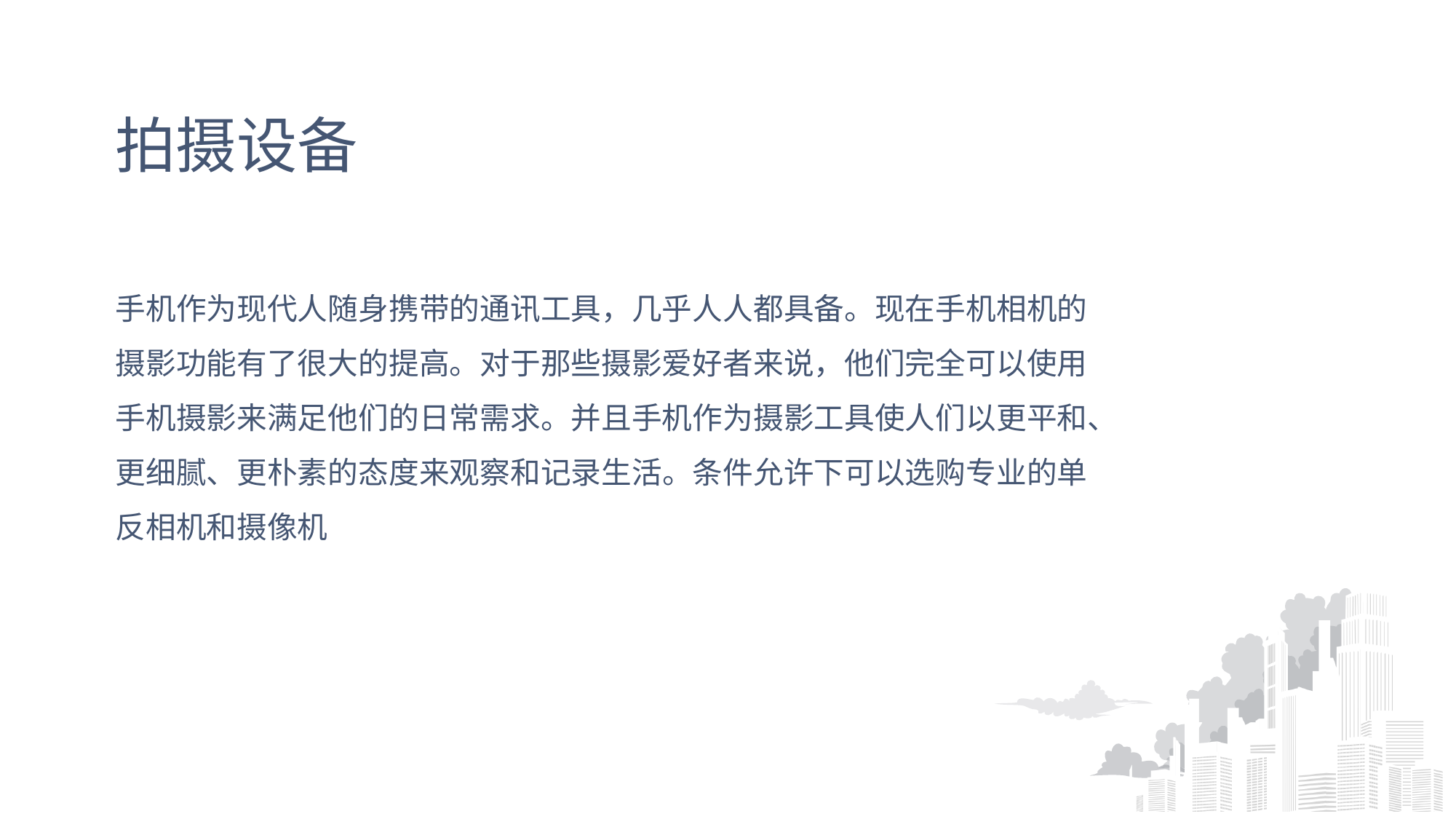

# 拍摄设备
手机作为现代人随身携带的通讯工具，几乎人人都具备。现在手机相机的摄影功能有了很大的提高。对于那些摄影爱好者来说，他们完全可以使用手机摄影来满足他们的日常需求。并且手机作为摄影工具使人们以更平和、更细腻、更朴素的态度来观察和记录生活。条件允许下可以选购专业的单反相机和摄像机